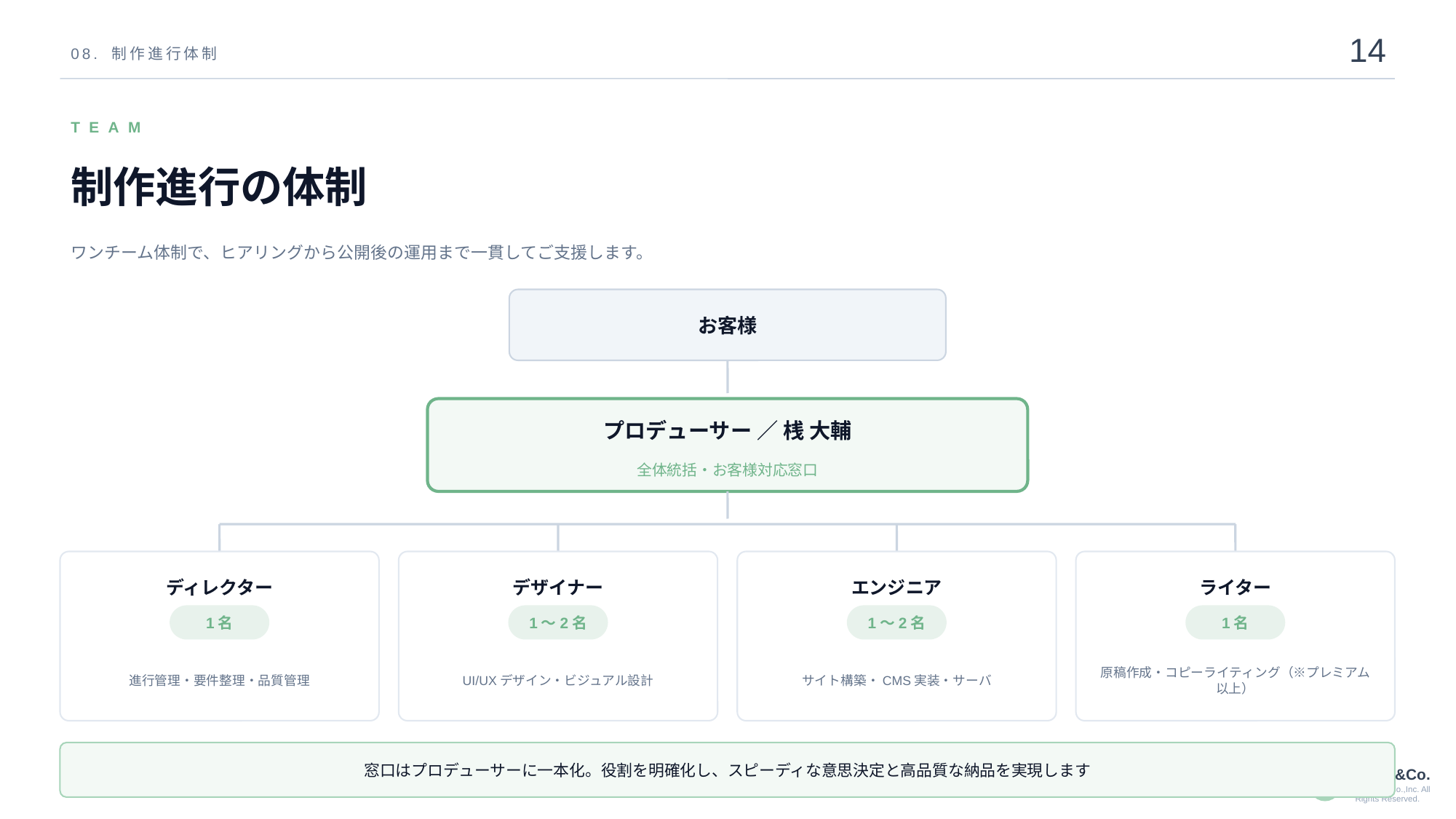

14
08. 制作進行体制

TEAM
制作進行の体制
ワンチーム体制で、ヒアリングから公開後の運用まで一貫してご支援します。

お客様

プロデューサー ／ 桟 大輔
全体統括・お客様対応窓口

ディレクター
デザイナー
エンジニア
ライター

1名

1〜2名

1〜2名

1名
進行管理・要件整理・品質管理
UI/UXデザイン・ビジュアル設計
サイト構築・CMS実装・サーバ
原稿作成・コピーライティング（※プレミアム以上）

窓口はプロデューサーに一本化。役割を明確化し、スピーディな意思決定と高品質な納品を実現します
Good&Co.

&
© Good&Co.,Inc. All Rights Reserved.